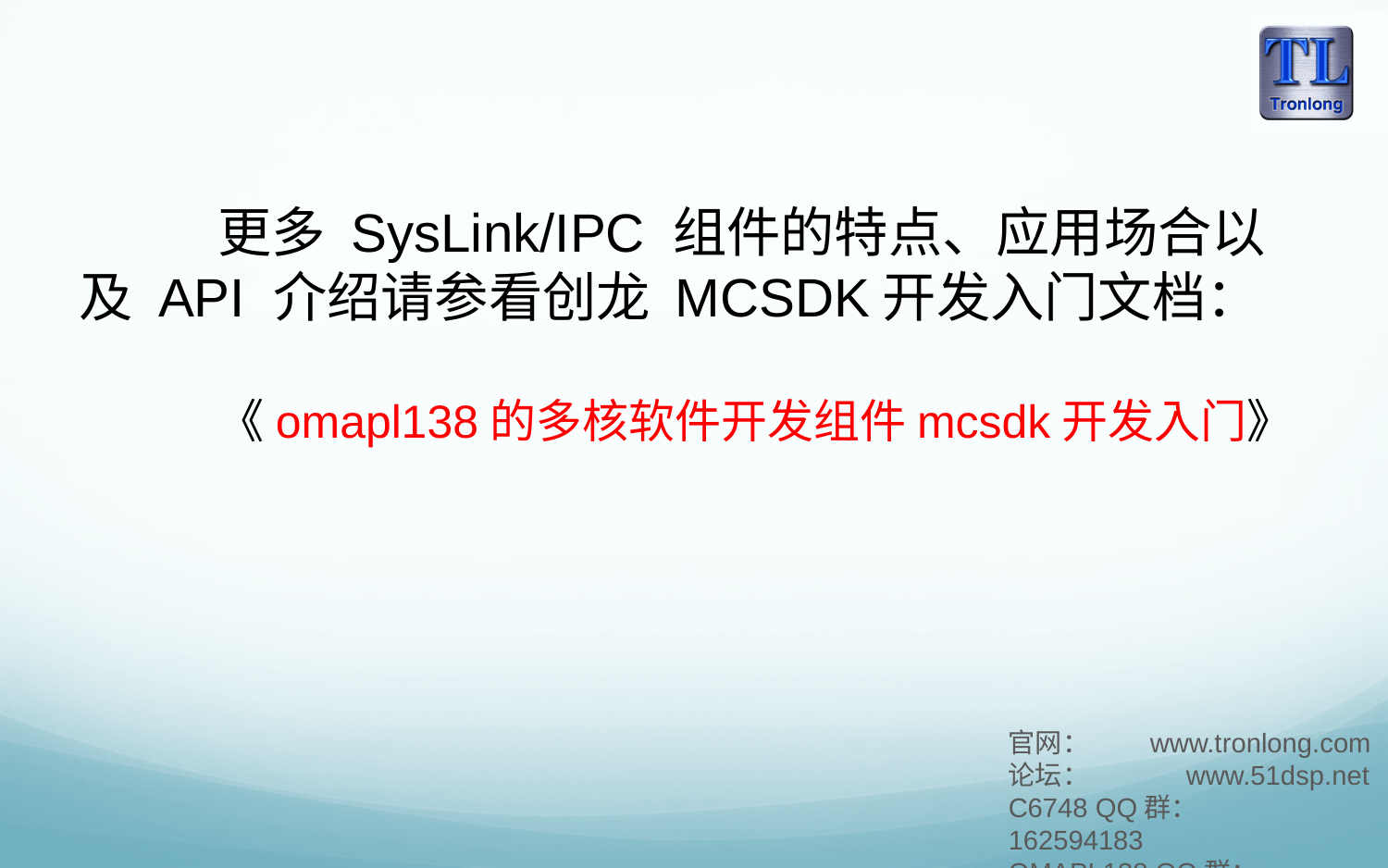

更多 SysLink/IPC 组件的特点、应用场合以及 API 介绍请参看创龙 MCSDK开发入门文档：
《omapl138的多核软件开发组件mcsdk开发入门》